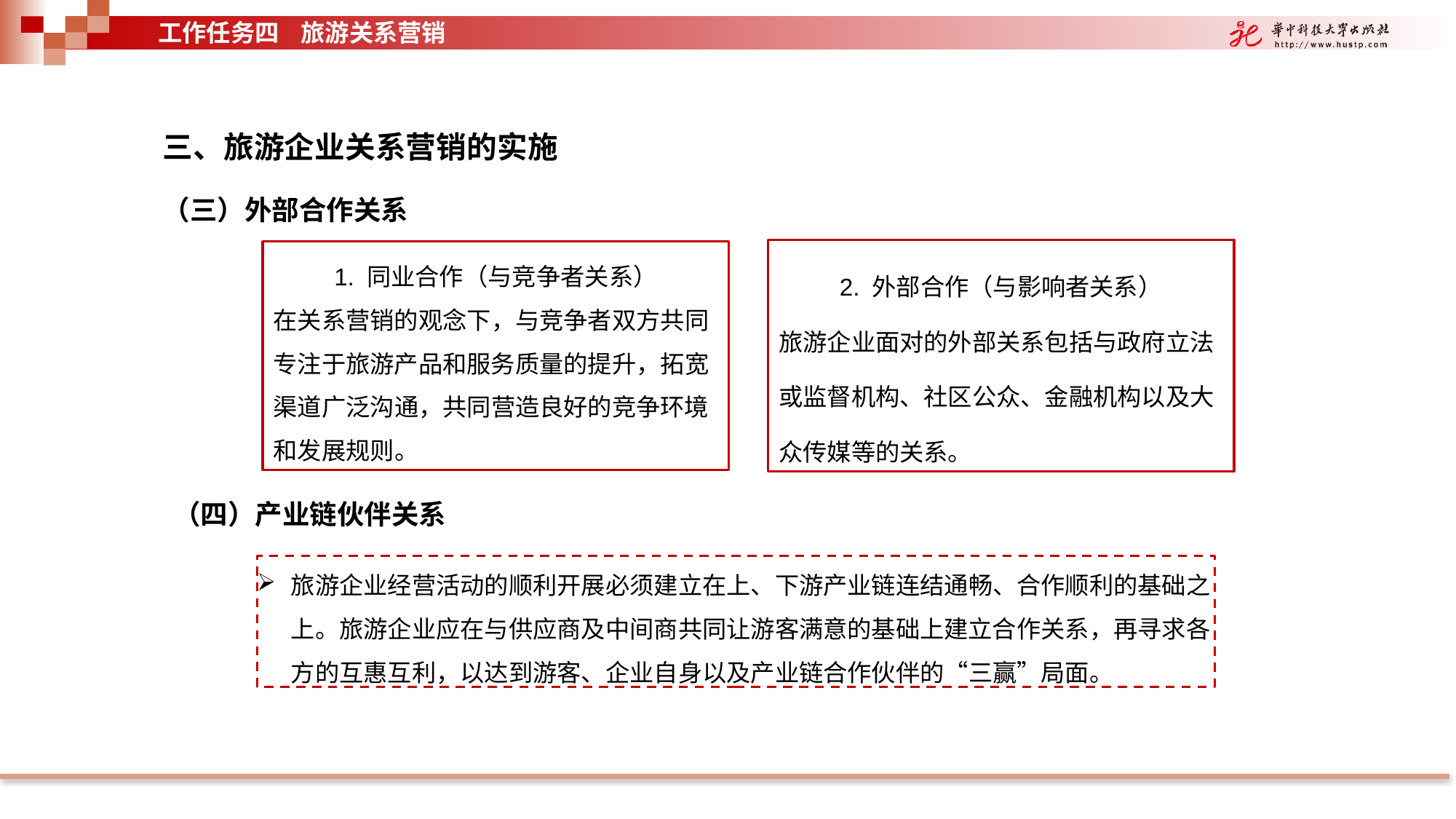

工作任务四    旅游关系营销
三、旅游企业关系营销的实施
（三）外部合作关系
2. 外部合作（与影响者关系）
旅游企业面对的外部关系包括与政府立法或监督机构、社区公众、金融机构以及大众传媒等的关系。
1. 同业合作（与竞争者关系）
在关系营销的观念下，与竞争者双方共同专注于旅游产品和服务质量的提升，拓宽渠道广泛沟通，共同营造良好的竞争环境和发展规则。
（四）产业链伙伴关系
旅游企业经营活动的顺利开展必须建立在上、下游产业链连结通畅、合作顺利的基础之上。旅游企业应在与供应商及中间商共同让游客满意的基础上建立合作关系，再寻求各方的互惠互利，以达到游客、企业自身以及产业链合作伙伴的“三赢”局面。